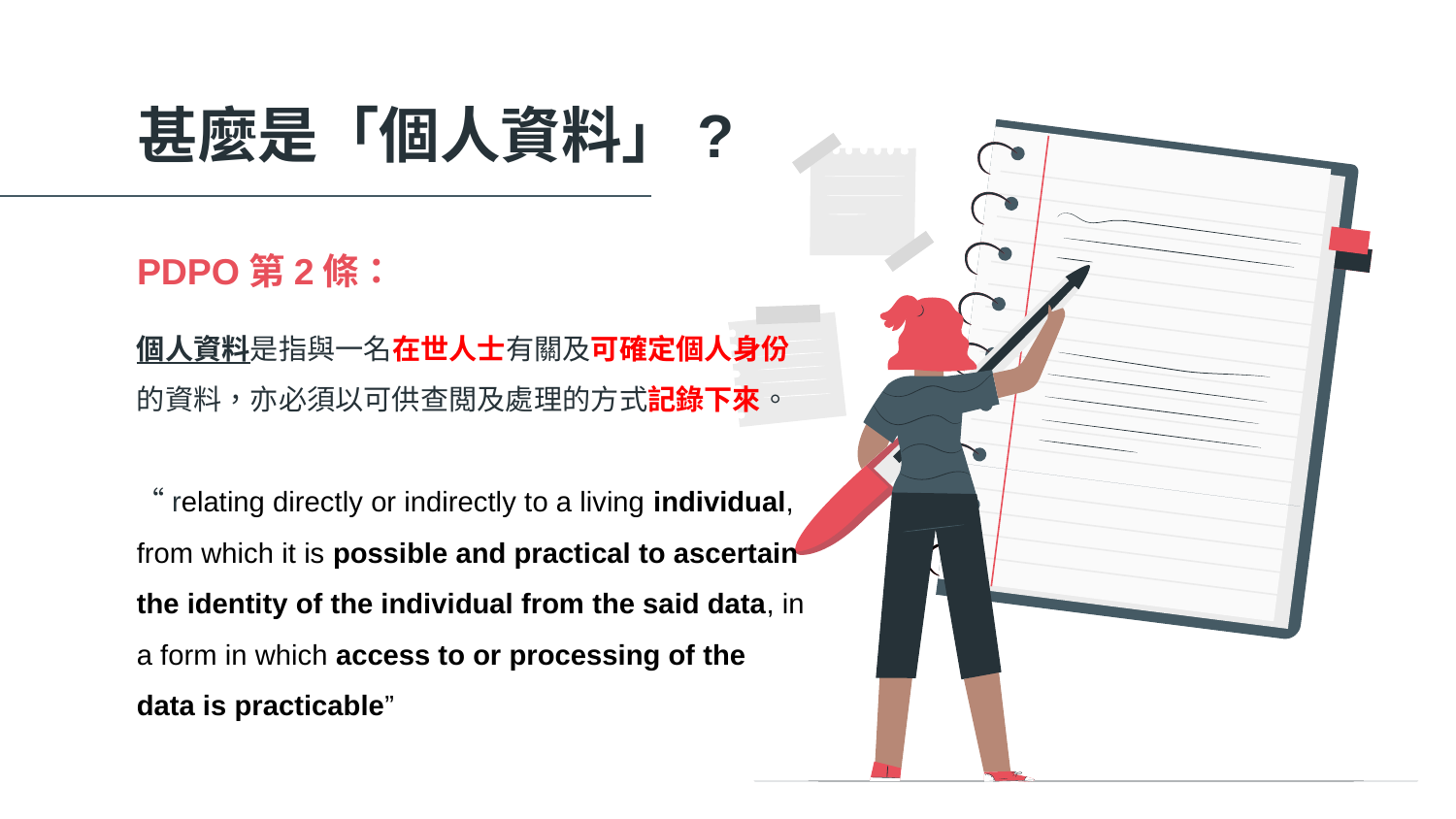

甚麼是「個人資料」?

# PDPO第2條：
個⼈資料是指與⼀名在世⼈⼠有關及可確定個⼈⾝份的資料，亦必須以可供查閲及處理的⽅式記錄下來。
“relating directly or indirectly to a living individual, from which it is possible and practical to ascertain the identity of the individual from the said data, in a form in which access to or processing of the data is practicable”